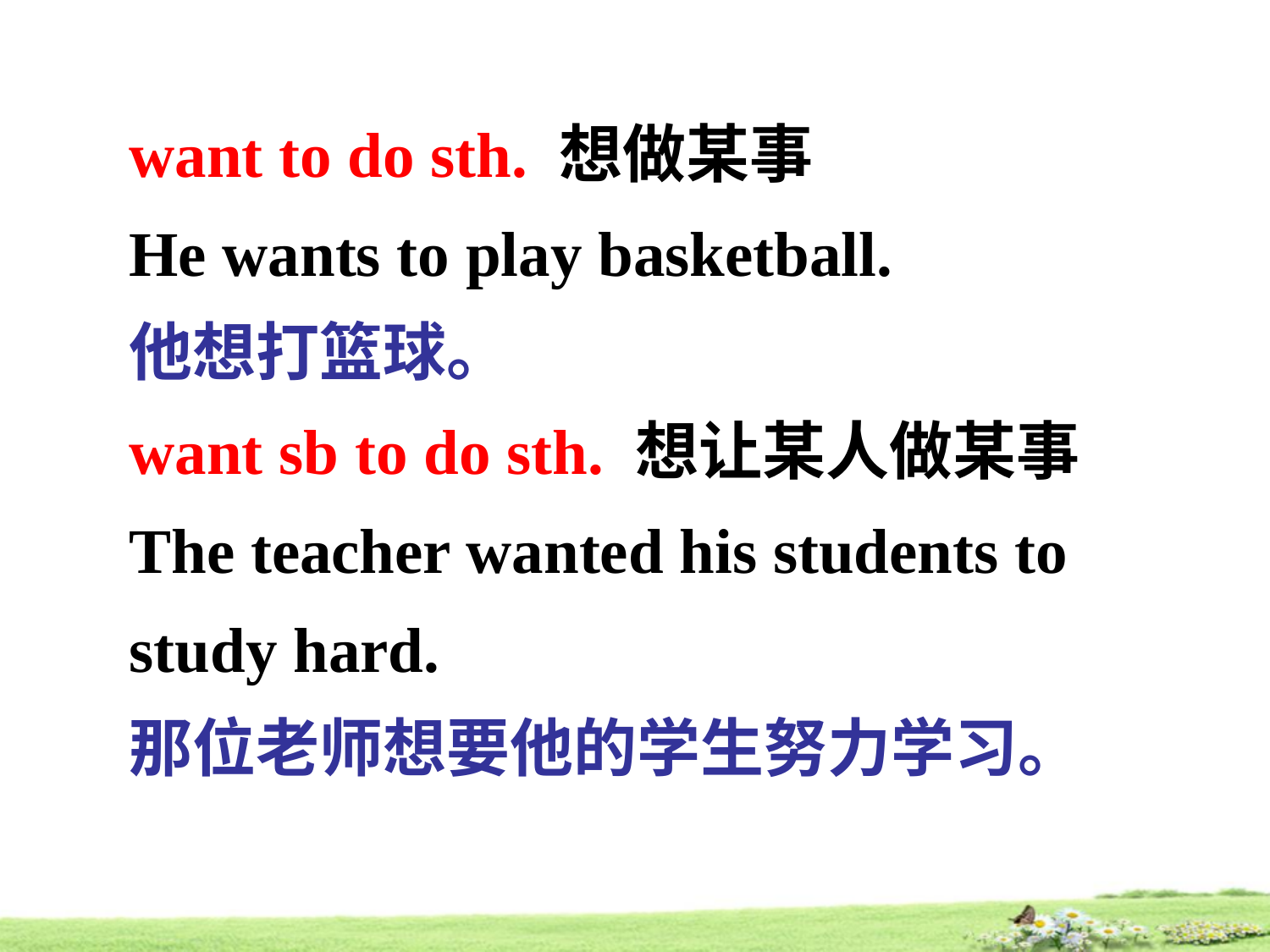

want to do sth. 想做某事
He wants to play basketball.
他想打篮球。
want sb to do sth. 想让某人做某事
The teacher wanted his students to
study hard.
那位老师想要他的学生努力学习。